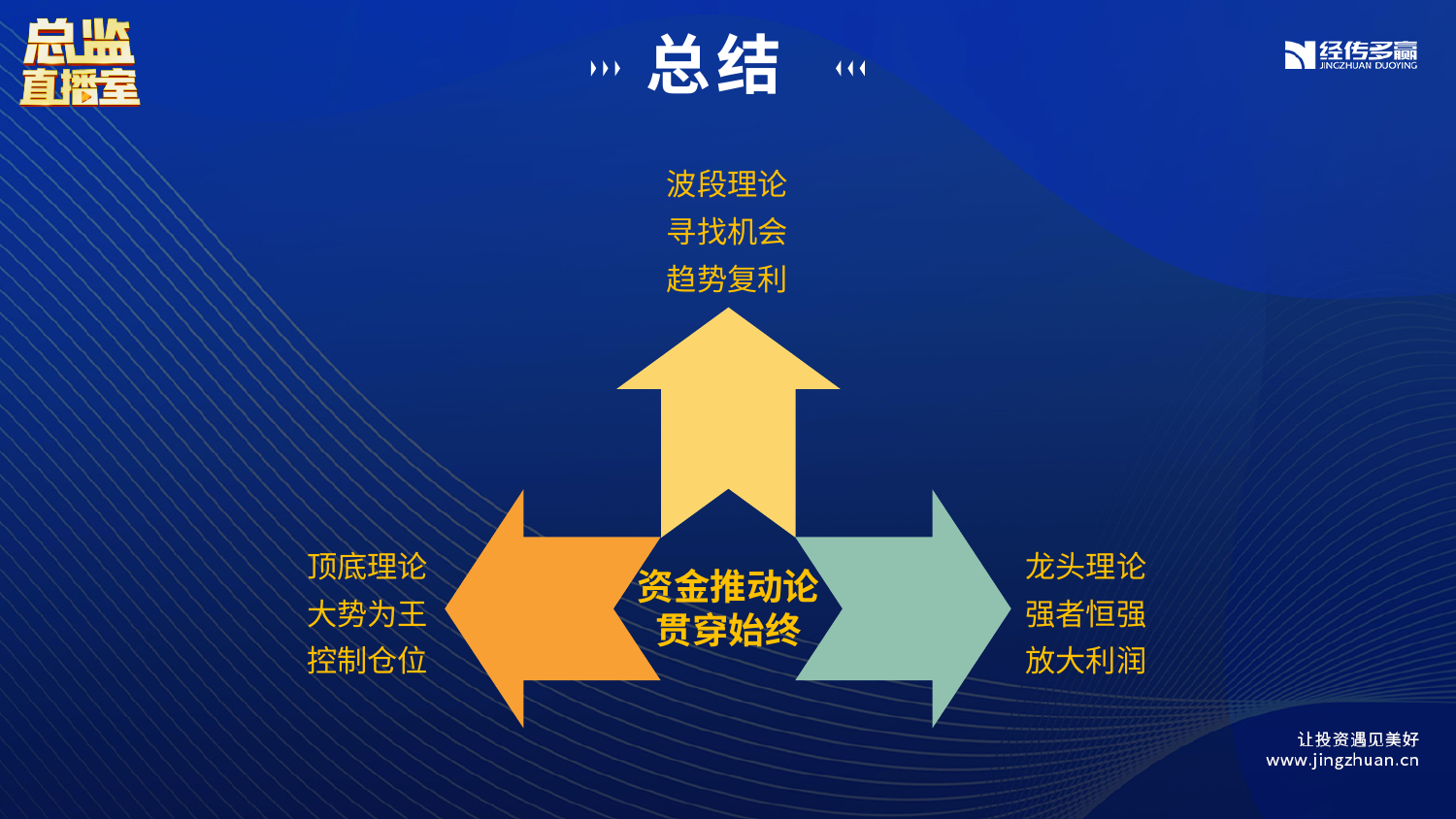

总结

波段理论
寻找机会
趋势复利

顶底理论
大势为王
控制仓位
龙头理论
强者恒强
放大利润
资金推动论
贯穿始终